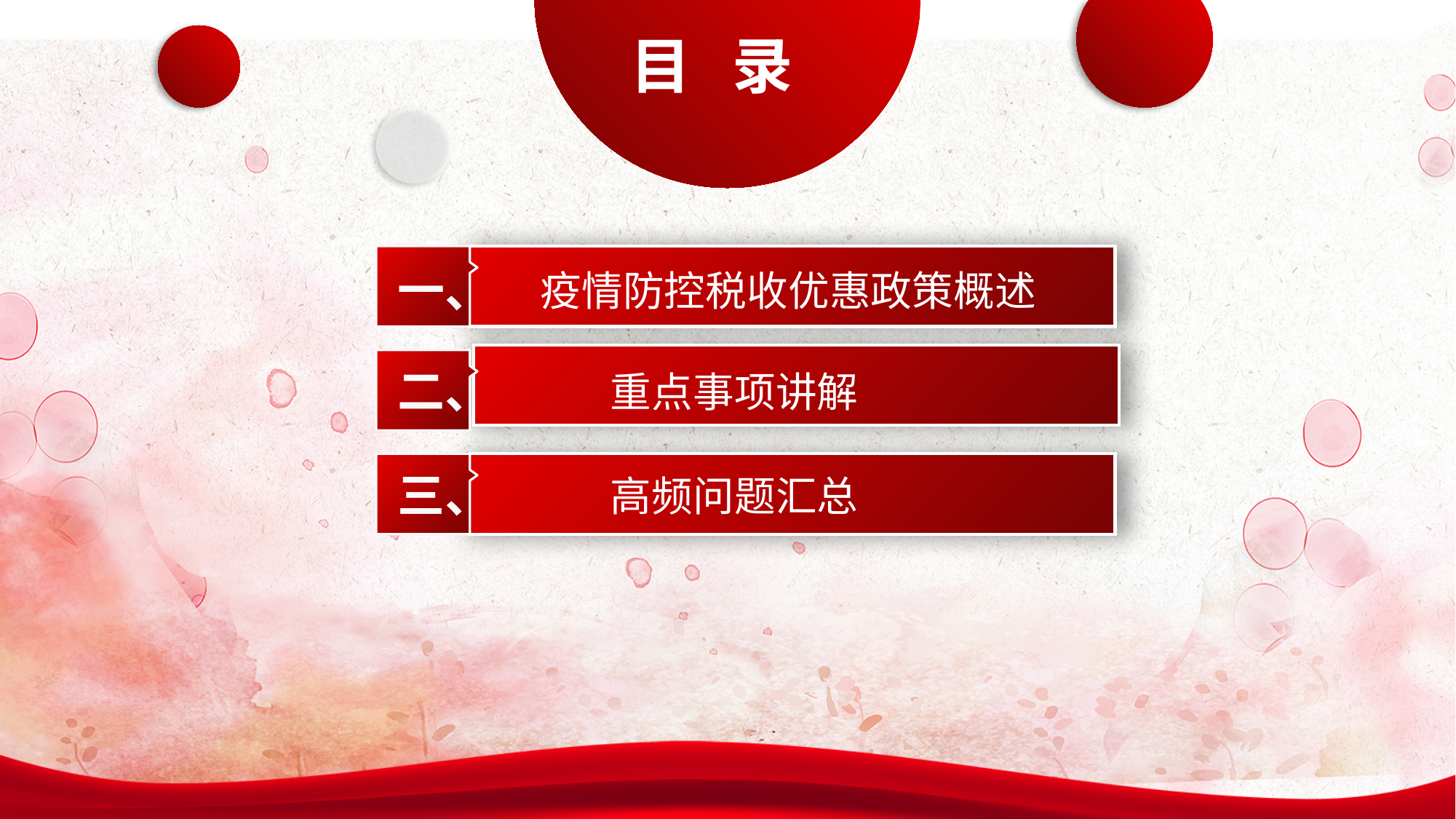

目   录

一、
疫情防控税收优惠政策概述

二、
重点事项讲解

三、
高频问题汇总
4